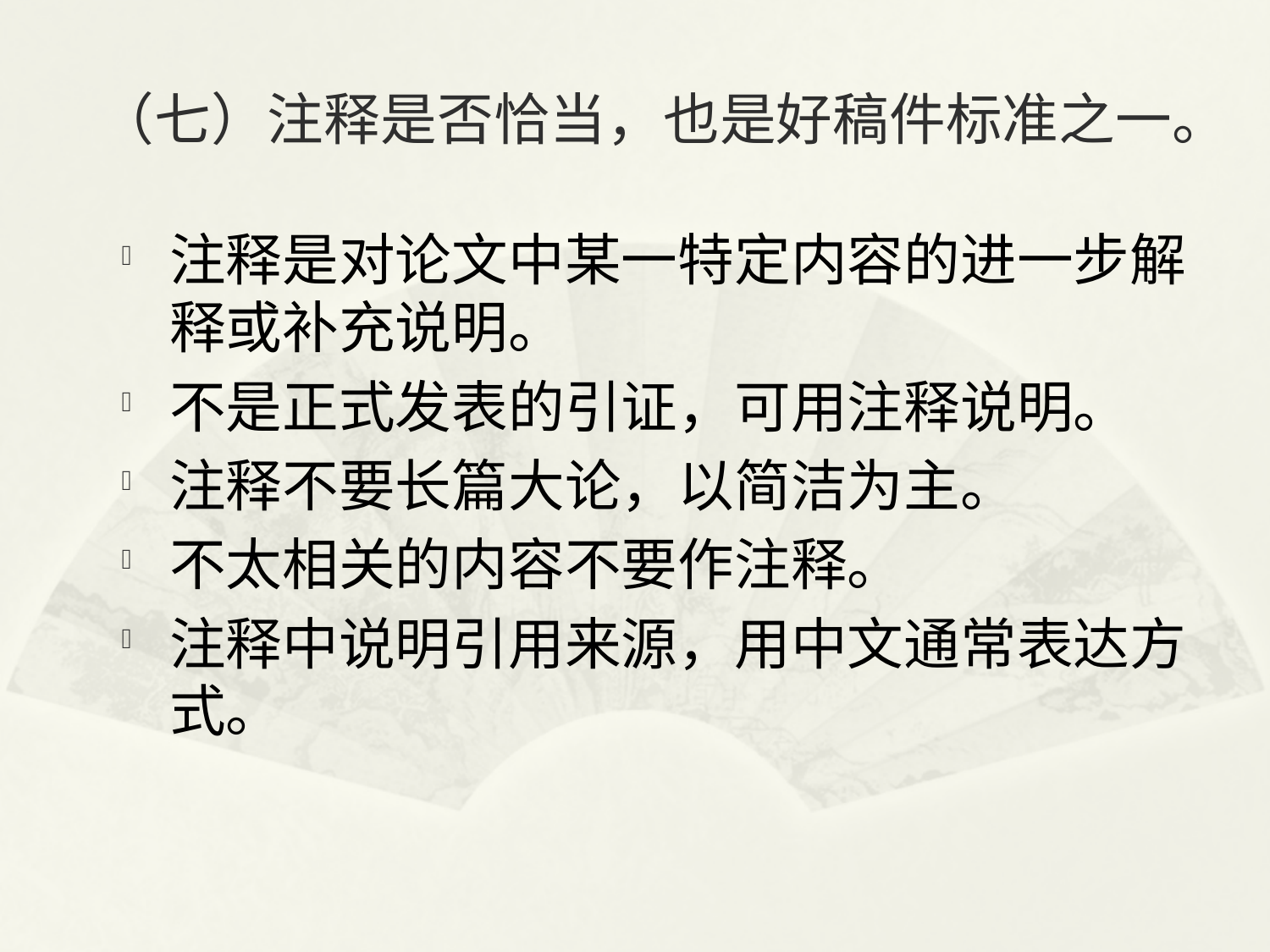

# （七）注释是否恰当，也是好稿件标准之一。
注释是对论文中某一特定内容的进一步解释或补充说明。
不是正式发表的引证，可用注释说明。
注释不要长篇大论，以简洁为主。
不太相关的内容不要作注释。
注释中说明引用来源，用中文通常表达方式。